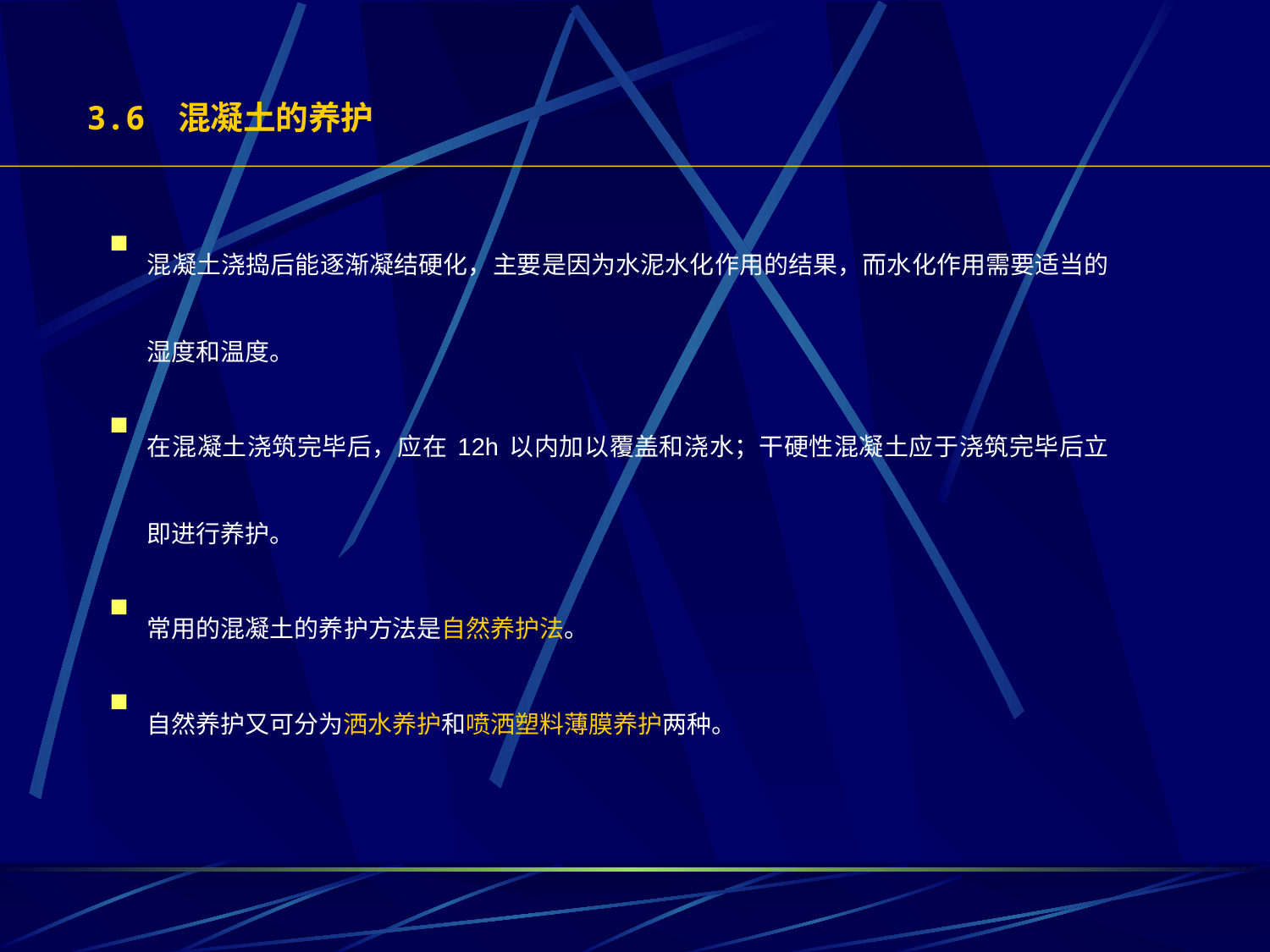

3.6 混凝土的养护

混凝土浇捣后能逐渐凝结硬化，主要是因为水泥水化作用的结果，而水化作用需要适当的湿度和温度。
在混凝土浇筑完毕后，应在12h以内加以覆盖和浇水；干硬性混凝土应于浇筑完毕后立即进行养护。
常用的混凝土的养护方法是自然养护法。
自然养护又可分为洒水养护和喷洒塑料薄膜养护两种。